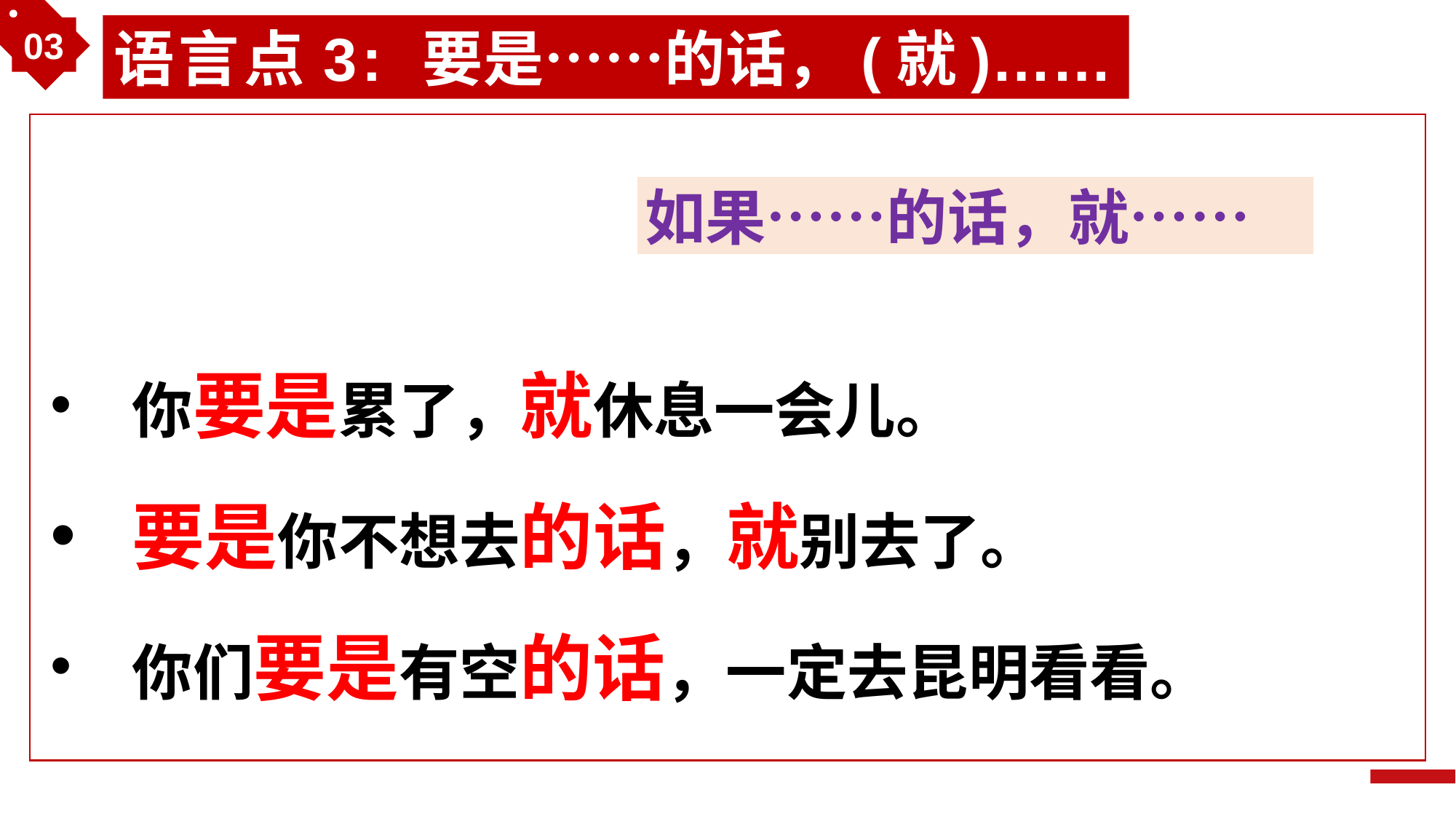

03
语言点3: 要是……的话，(就)……

如果……的话，就……
你要是累了，就休息一会儿。
要是你不想去的话，就别去了。
你们要是有空的话，一定去昆明看看。